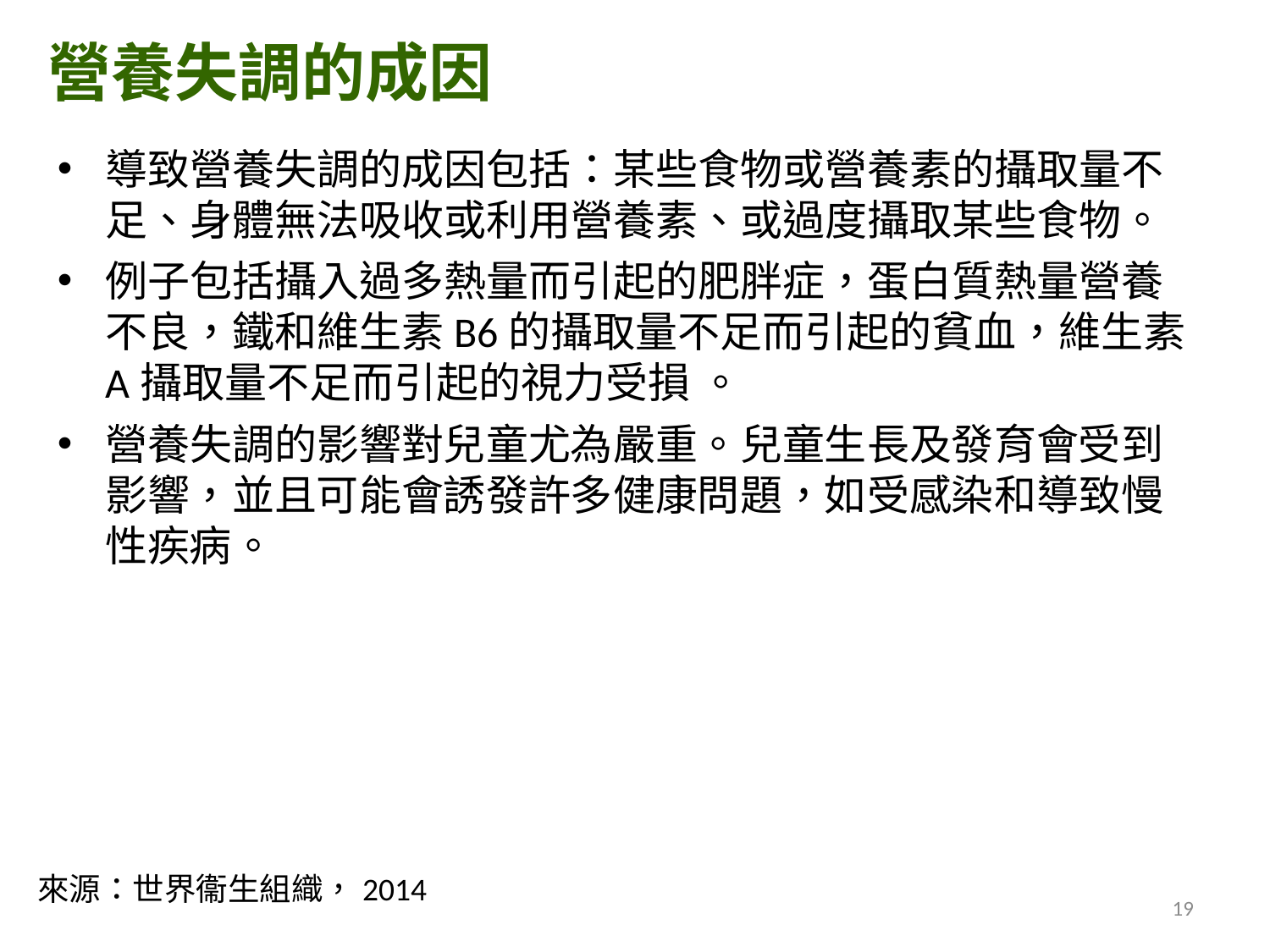

營養失調的成因
導致營養失調的成因包括：某些食物或營養素的攝取量不足、身體無法吸收或利用營養素、或過度攝取某些食物。
例子包括攝入過多熱量而引起的肥胖症，蛋白質熱量營養不良，鐵和維生素B6的攝取量不足而引起的貧血，維生素A攝取量不足而引起的視力受損 。
營養失調的影響對兒童尤為嚴重。兒童生長及發育會受到影響，並且可能會誘發許多健康問題，如受感染和導致慢性疾病。
來源：世界衞生組織，2014
19